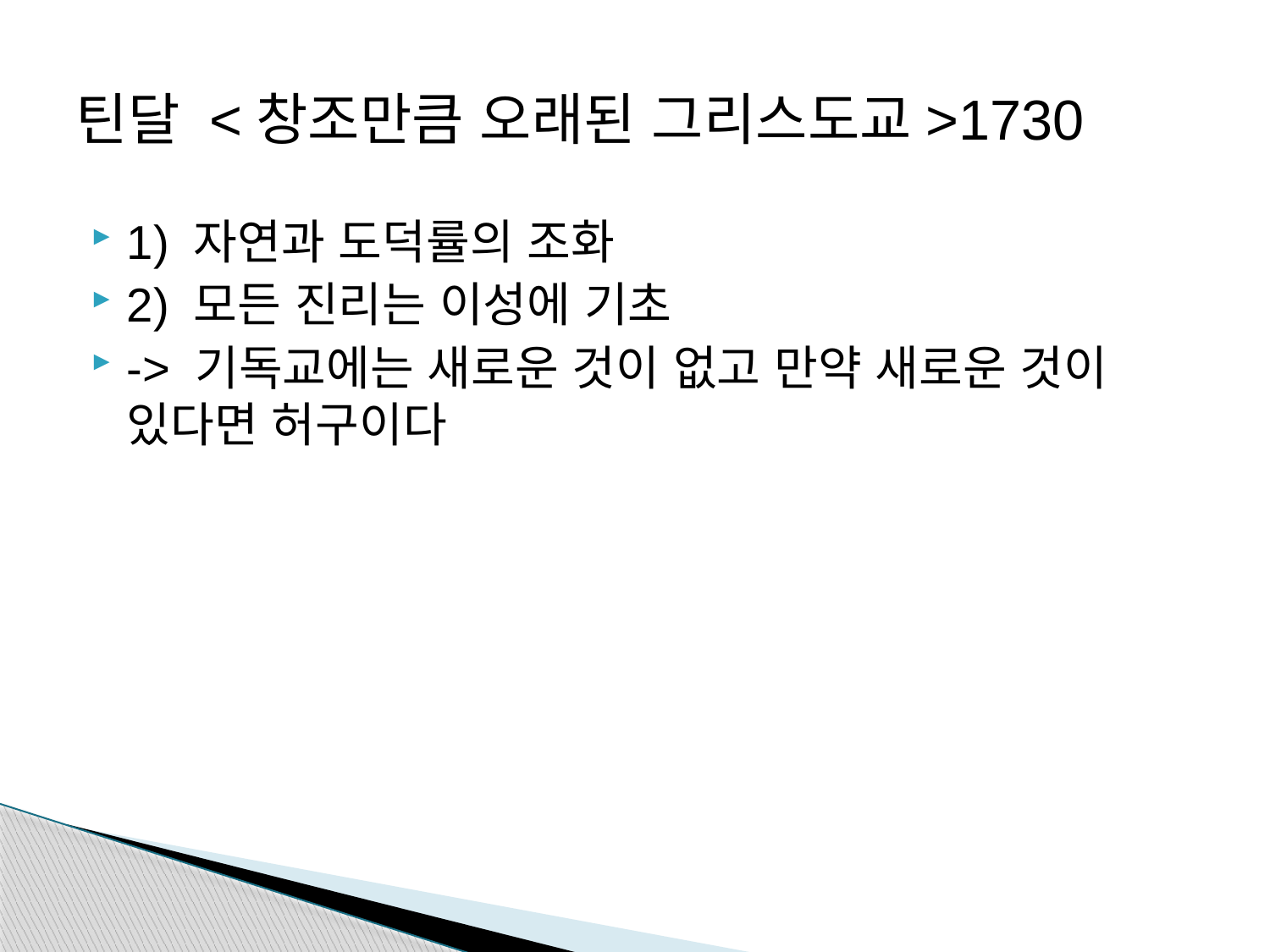

# 틴달 <창조만큼 오래된 그리스도교>1730
1) 자연과 도덕률의 조화
2) 모든 진리는 이성에 기초
-> 기독교에는 새로운 것이 없고 만약 새로운 것이 있다면 허구이다